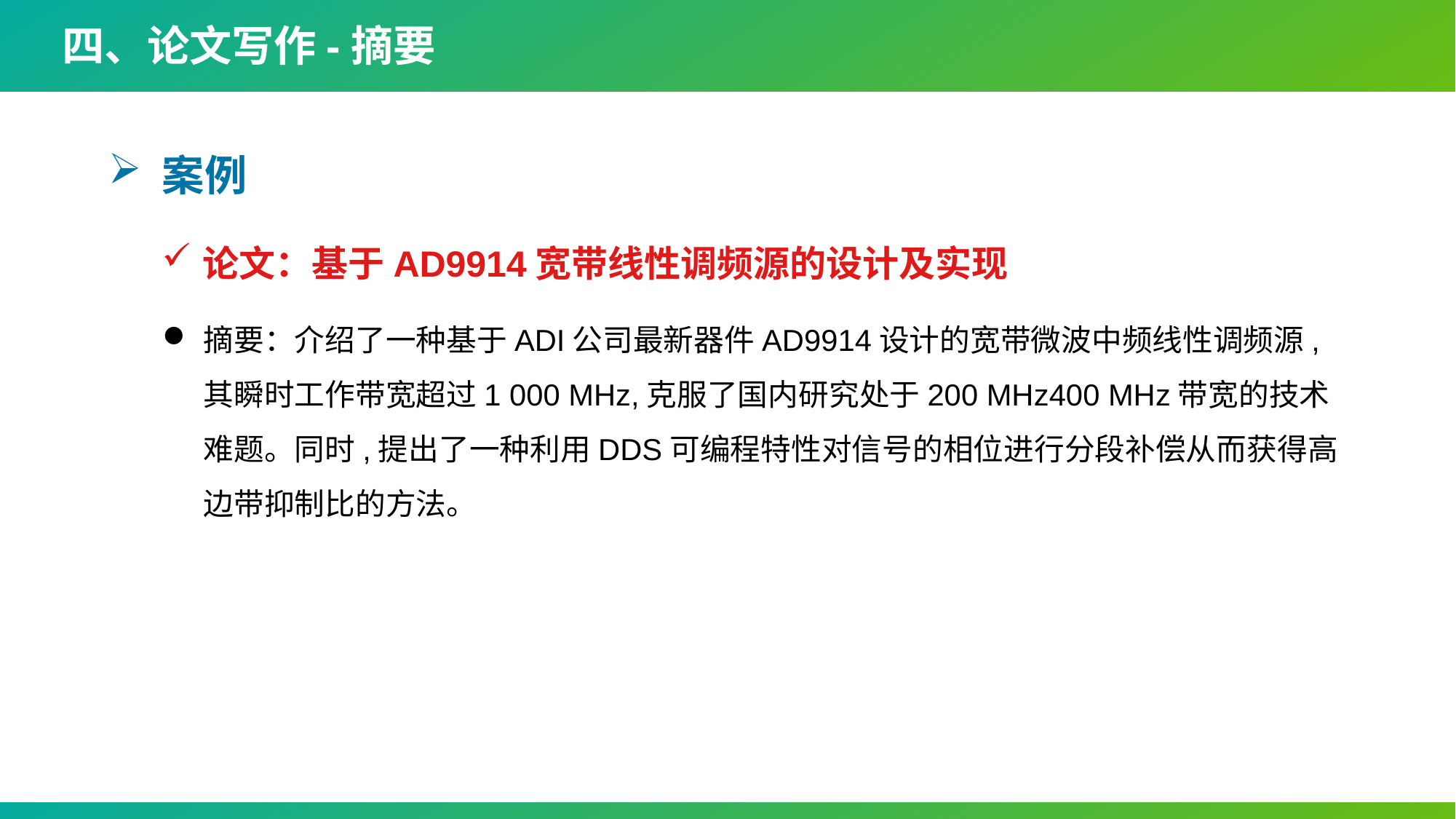

四、论文写作-摘要
 案例
论文：基于AD9914宽带线性调频源的设计及实现
摘要：介绍了一种基于ADI公司最新器件AD9914设计的宽带微波中频线性调频源,其瞬时工作带宽超过1 000 MHz,克服了国内研究处于200 MHz400 MHz带宽的技术难题。同时,提出了一种利用DDS可编程特性对信号的相位进行分段补偿从而获得高边带抑制比的方法。